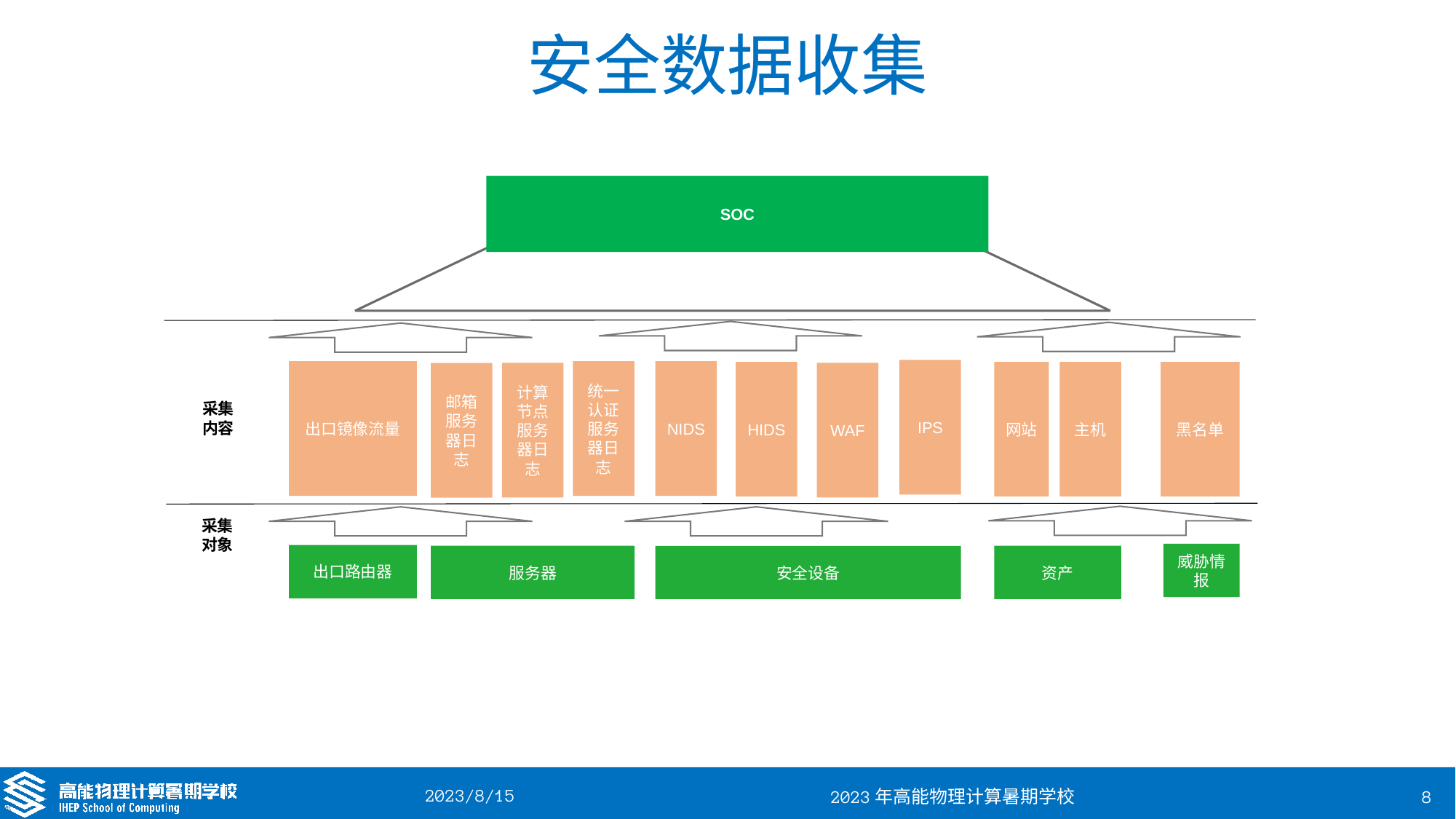

# 安全数据收集
SOC

IPS
出口镜像流量
NIDS
统一认证服务器日志
HIDS
网站
主机
黑名单
WAF
计算节点服务器日志
邮箱服务器日志
采集内容

采集对象
威胁情报
出口路由器
服务器
资产
安全设备
2023/8/15
2023年高能物理计算暑期学校
8